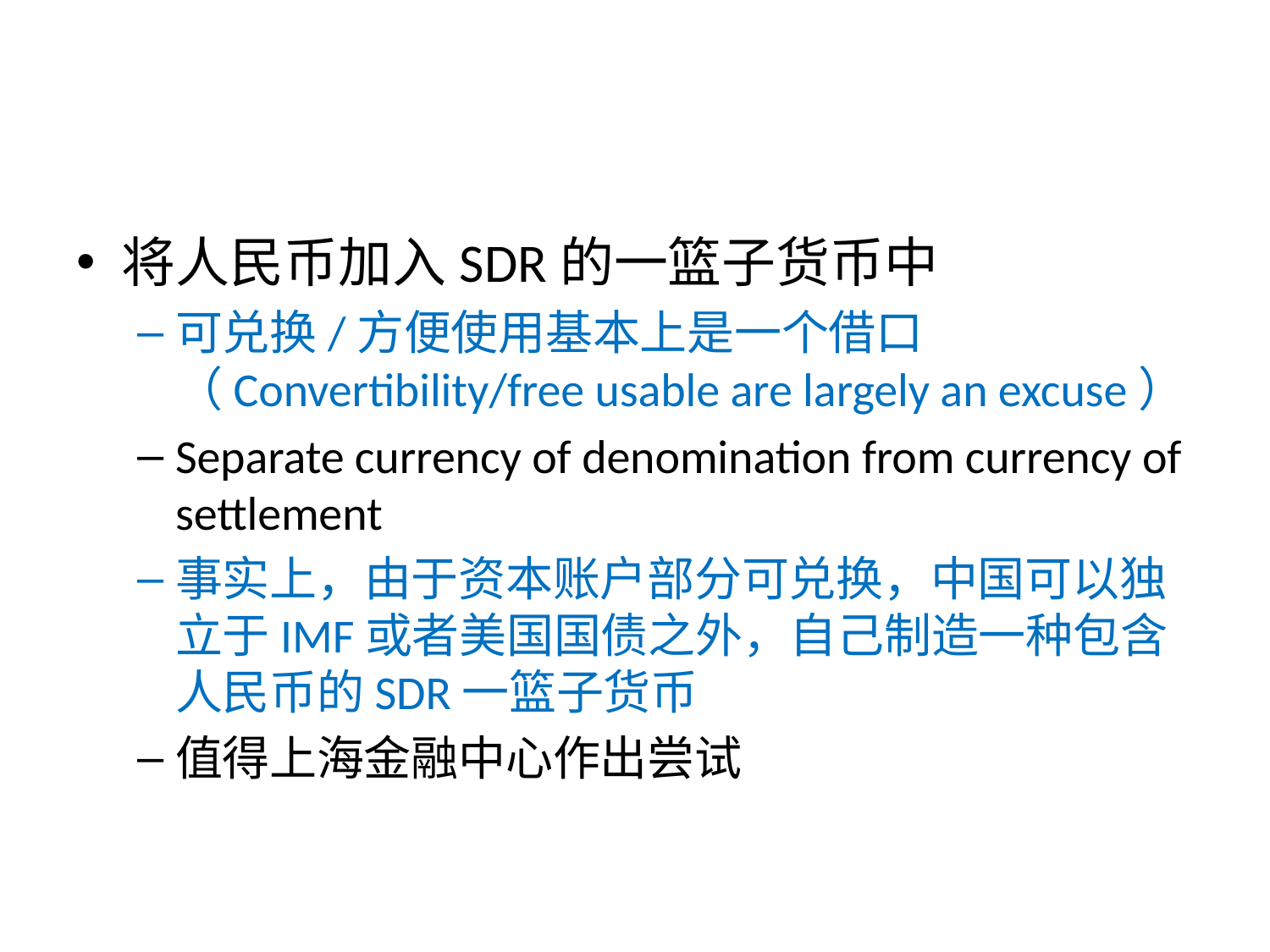

#
将人民币加入SDR的一篮子货币中
可兑换/方便使用基本上是一个借口（Convertibility/free usable are largely an excuse）
Separate currency of denomination from currency of settlement
事实上，由于资本账户部分可兑换，中国可以独立于IMF或者美国国债之外，自己制造一种包含人民币的SDR一篮子货币
值得上海金融中心作出尝试